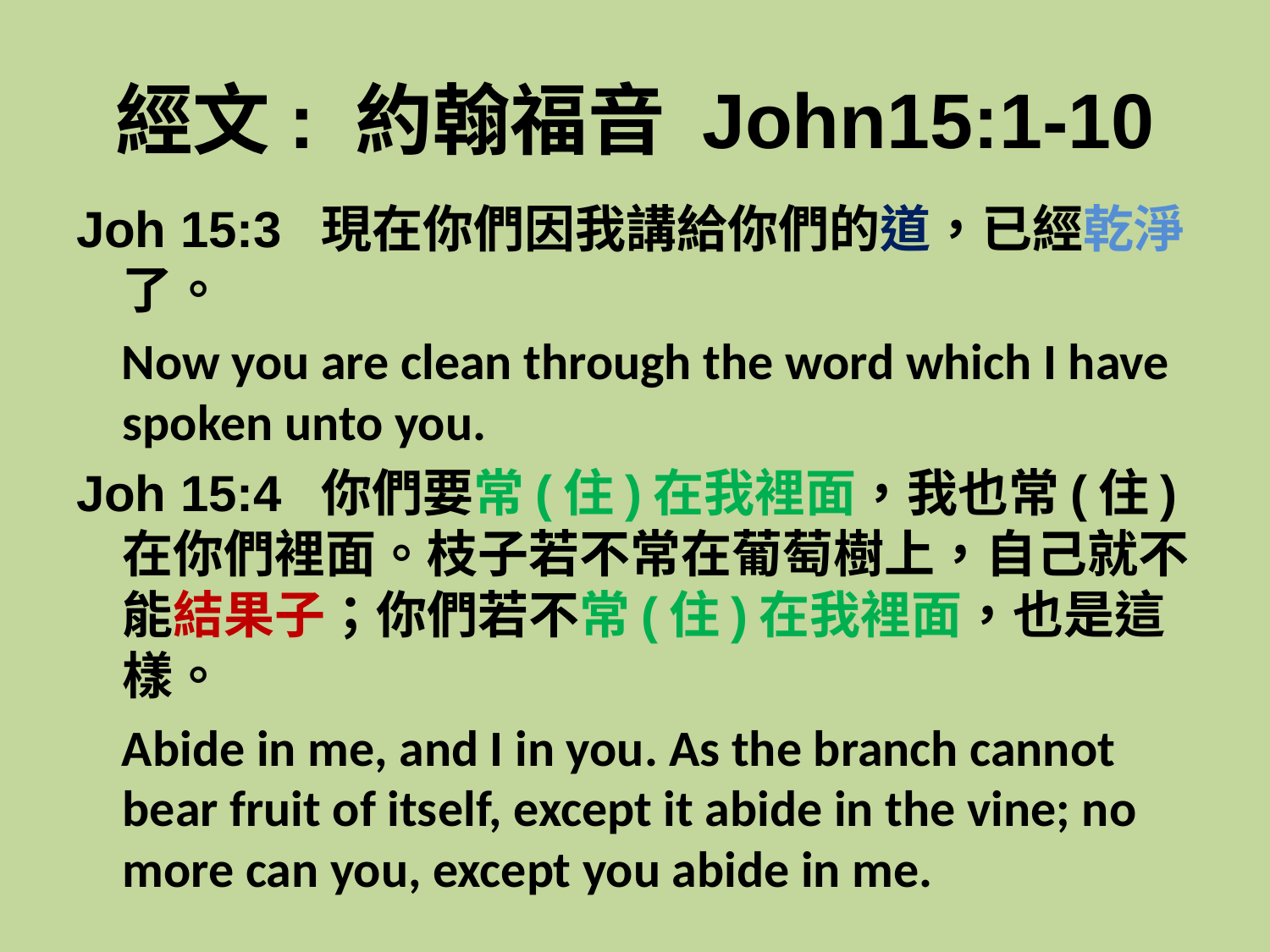

# 經文: 約翰福音 John15:1-10
Joh 15:3  現在你們因我講給你們的道，已經乾淨了。
    Now you are clean through the word which I have spoken unto you.
Joh 15:4  你們要常(住)在我裡面，我也常(住)在你們裡面。枝子若不常在葡萄樹上，自己就不能結果子；你們若不常(住)在我裡面，也是這樣。
    Abide in me, and I in you. As the branch cannot bear fruit of itself, except it abide in the vine; no more can you, except you abide in me.